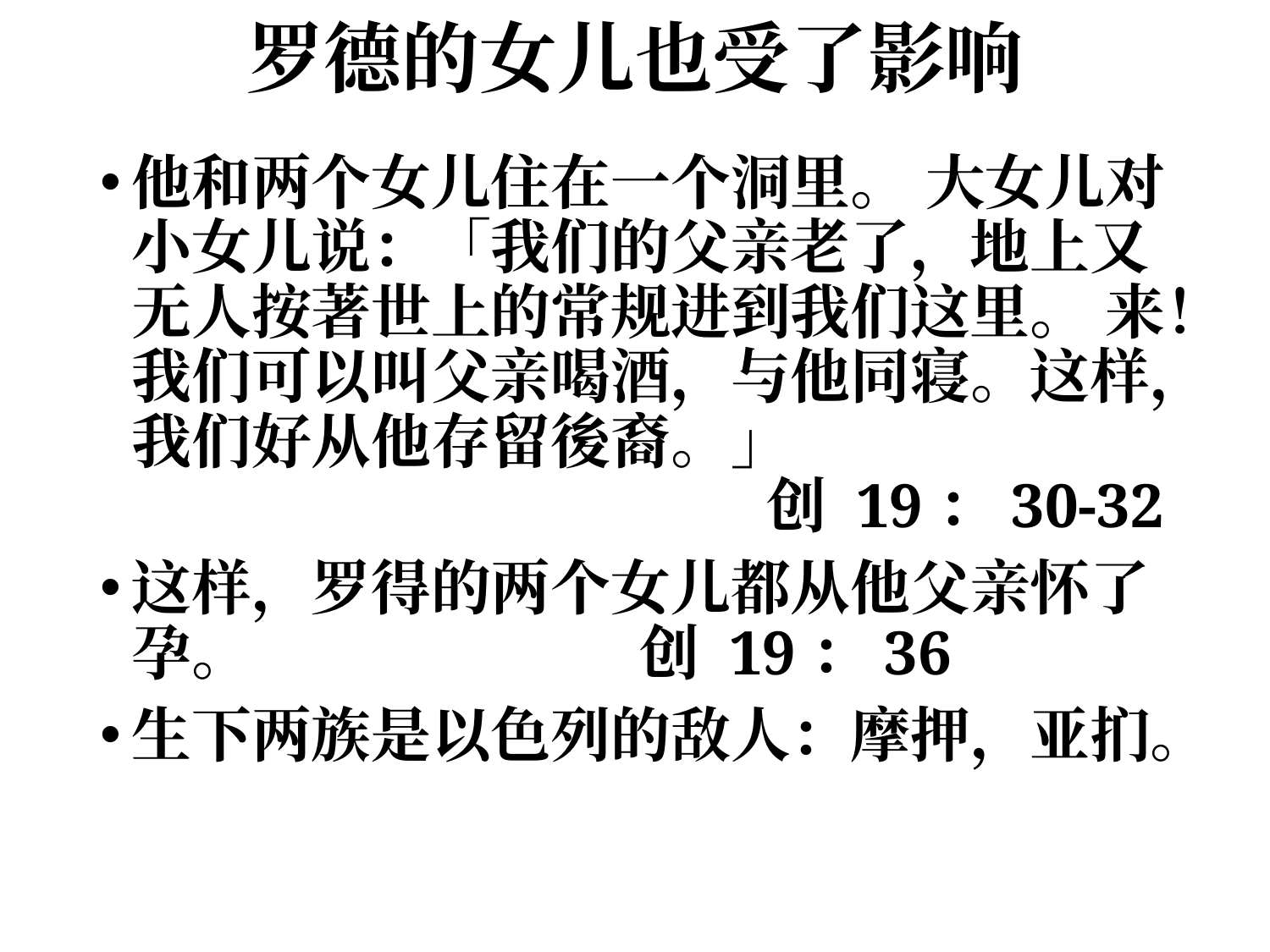

# 罗德的女儿也受了影响
他和两个女儿住在一个洞里。 大女儿对小女儿说：「我们的父亲老了，地上又无人按著世上的常规进到我们这里。 来！我们可以叫父亲喝酒，与他同寝。这样，我们好从他存留後裔。」								创 19：30-32
这样，罗得的两个女儿都从他父亲怀了孕。				创 19：36
生下两族是以色列的敌人：摩押，亚扪。